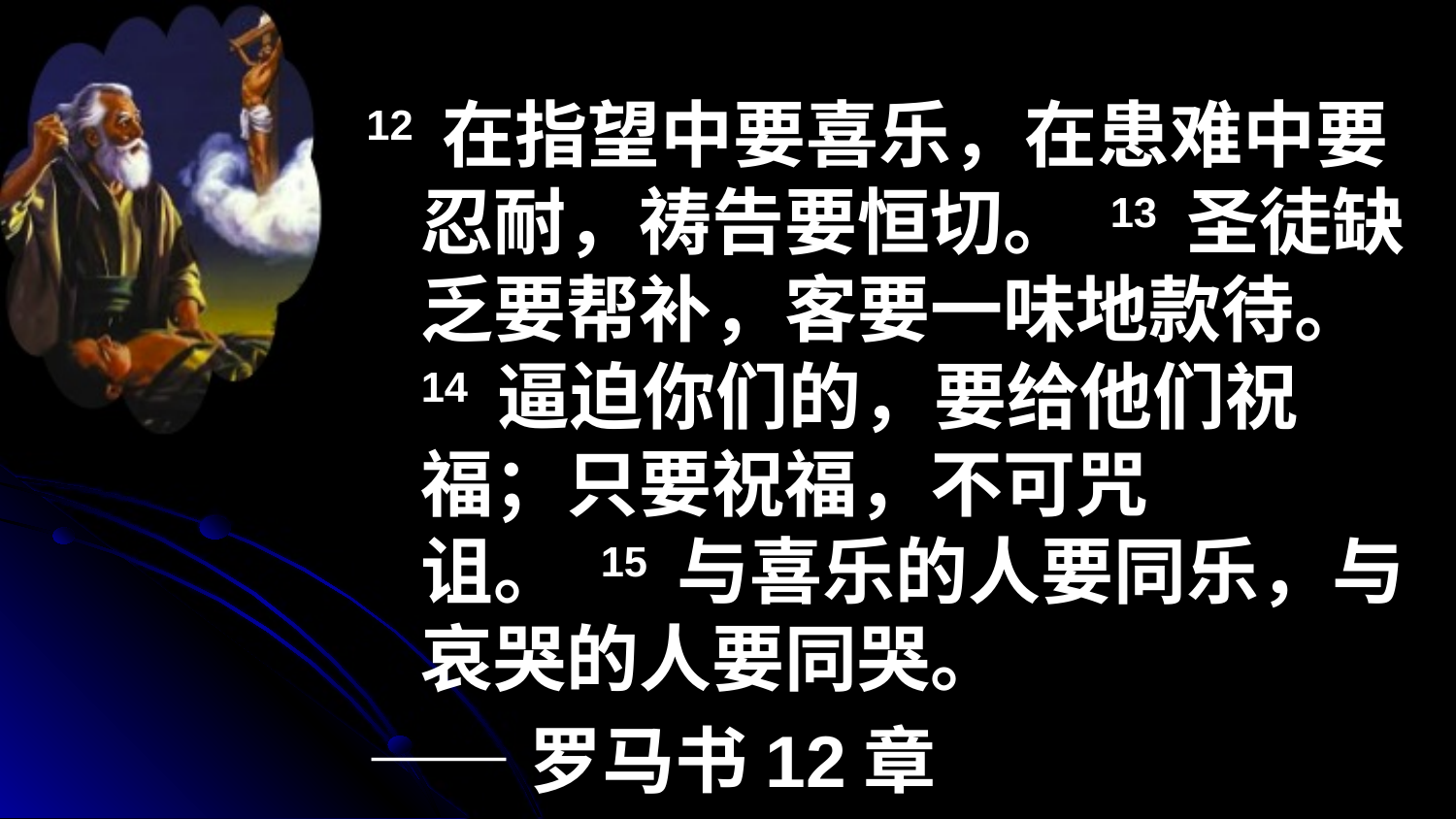

12 在指望中要喜乐，在患难中要忍耐，祷告要恒切。 13 圣徒缺乏要帮补，客要一味地款待。 14 逼迫你们的，要给他们祝福；只要祝福，不可咒诅。 15 与喜乐的人要同乐，与哀哭的人要同哭。
——罗马书12章